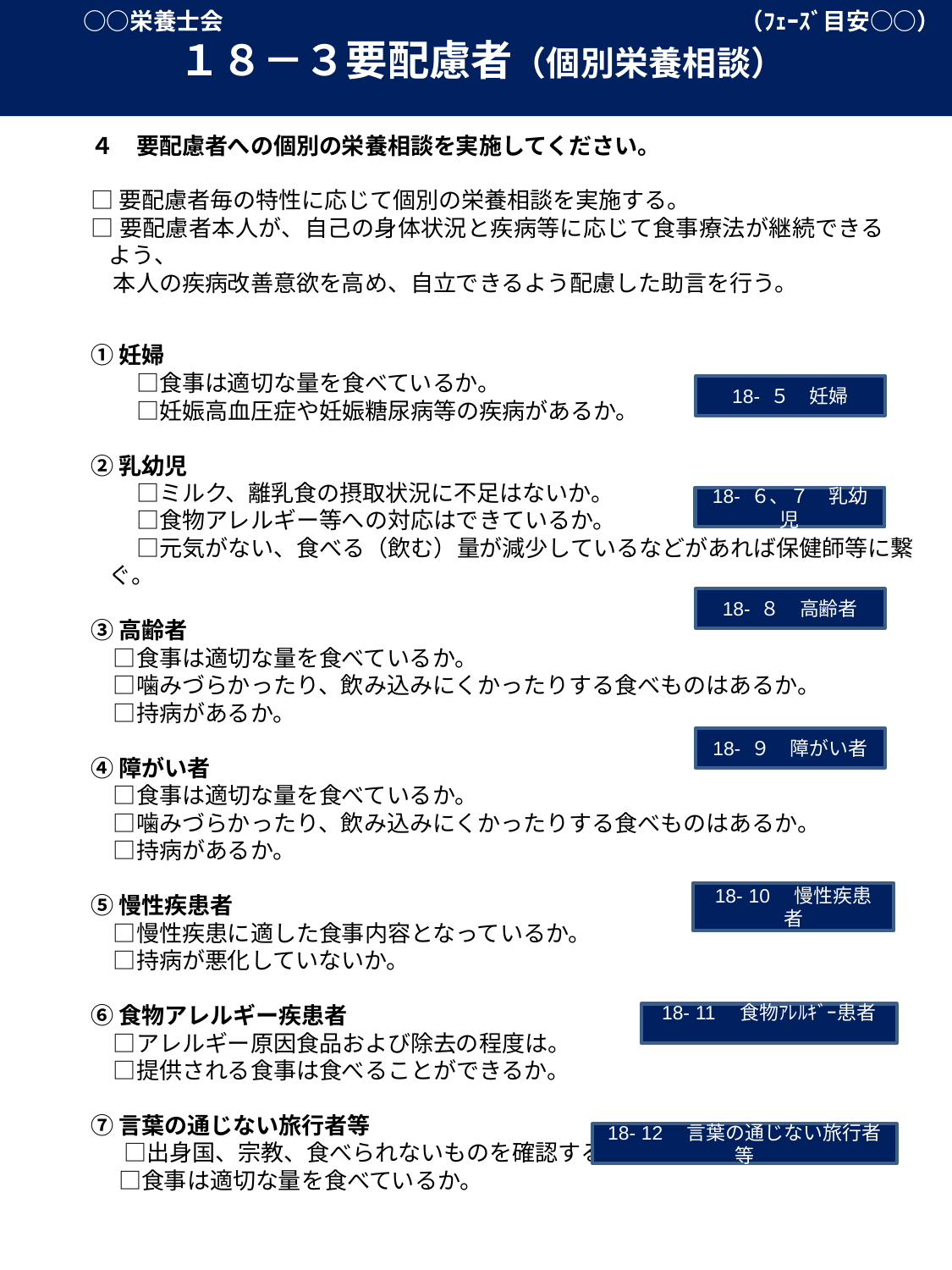

○○栄養士会　　　　　　　　　　　　　　　　　　　　　　（ﾌｪｰｽﾞ目安○○）
　　　　１８－３要配慮者（個別栄養相談）
４　要配慮者への個別の栄養相談を実施してください。

□要配慮者毎の特性に応じて個別の栄養相談を実施する。
□要配慮者本人が、自己の身体状況と疾病等に応じて食事療法が継続できるよう、
　本人の疾病改善意欲を高め、自立できるよう配慮した助言を行う。
①妊婦
　　□食事は適切な量を食べているか。
　　□妊娠高血圧症や妊娠糖尿病等の疾病があるか。

②乳幼児
　　□ミルク、離乳食の摂取状況に不足はないか。
　　□食物アレルギー等への対応はできているか。
　　□元気がない、食べる（飲む）量が減少しているなどがあれば保健師等に繋ぐ。

③高齢者
　□食事は適切な量を食べているか。
　□噛みづらかったり、飲み込みにくかったりする食べものはあるか。
　□持病があるか。

④障がい者
　□食事は適切な量を食べているか。
　□噛みづらかったり、飲み込みにくかったりする食べものはあるか。
　□持病があるか。

⑤慢性疾患者
　□慢性疾患に適した食事内容となっているか。
　□持病が悪化していないか。

⑥食物アレルギー疾患者
　□アレルギー原因食品および除去の程度は。
　□提供される食事は食べることができるか。

⑦言葉の通じない旅行者等
 　□出身国、宗教、食べられないものを確認する。
　 □食事は適切な量を食べているか。

18- ５　妊婦
18- ６、７　乳幼児
18- ８　高齢者

18- ９　障がい者
18- 10　慢性疾患者
18- 11　食物ｱﾚﾙｷﾞｰ患者
18- 12　言葉の通じない旅行者等